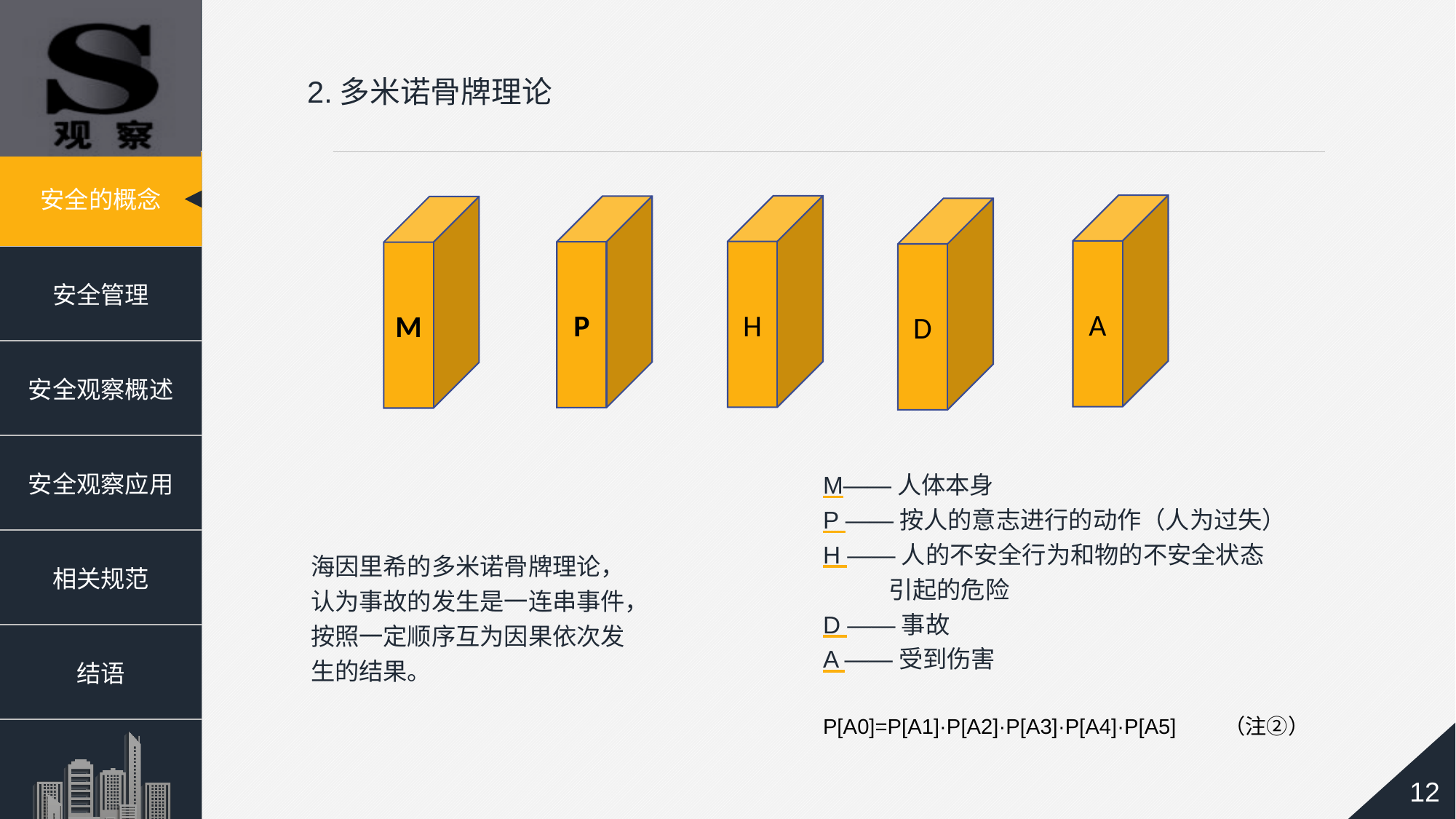

2.多米诺骨牌理论
A
H
P
M
D
M——人体本身
P ——按人的意志进行的动作（人为过失）
H ——人的不安全行为和物的不安全状态
           引起的危险
D ——事故
A ——受到伤害

P[A0]=P[A1]·P[A2]·P[A3]·P[A4]·P[A5]       （注②）

海因里希的多米诺骨牌理论，认为事故的发生是一连串事件，按照一定顺序互为因果依次发生的结果。